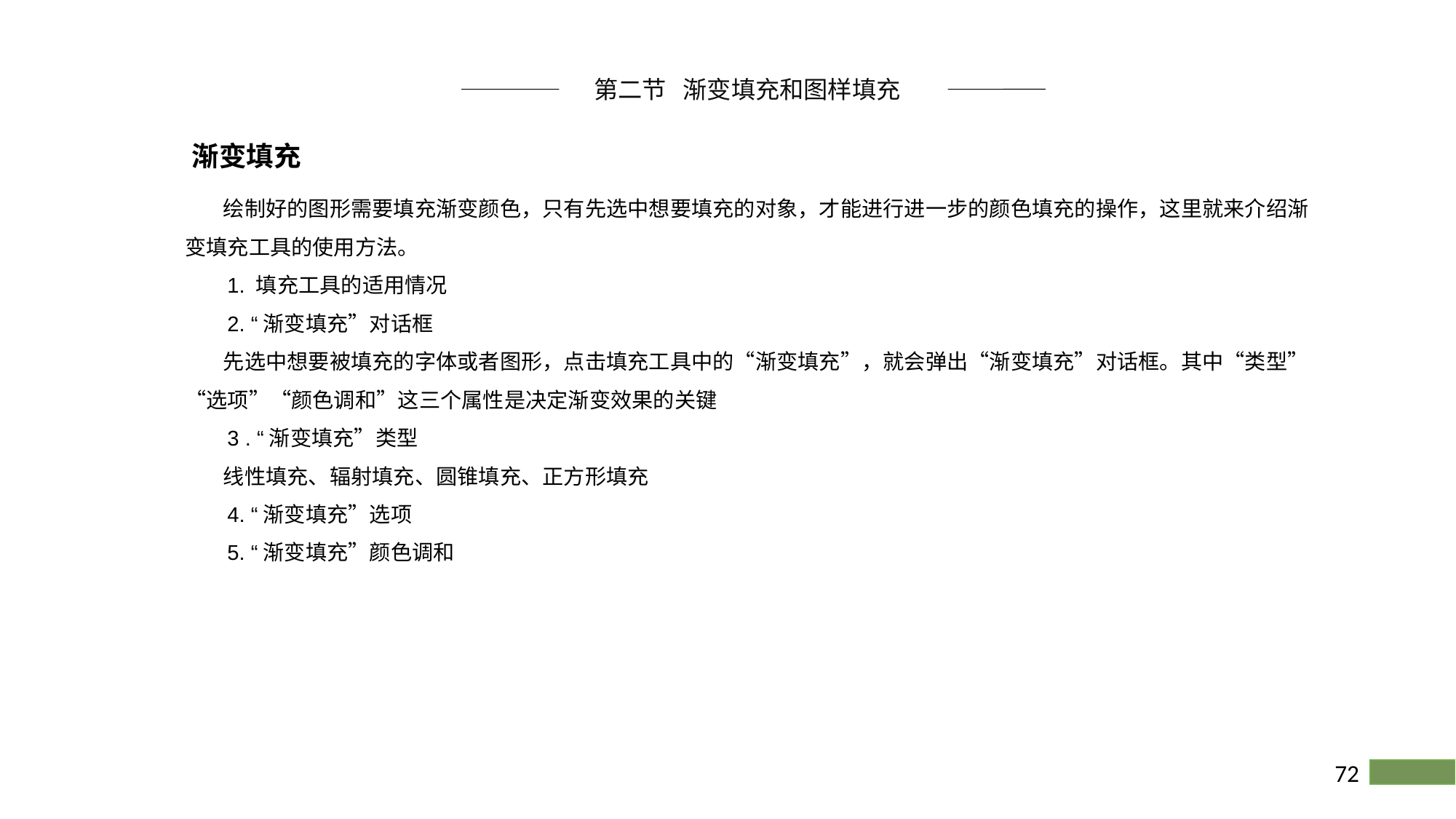

第二节   渐变填充和图样填充
渐变填充
       绘制好的图形需要填充渐变颜色，只有先选中想要填充的对象，才能进行进一步的颜色填充的操作，这里就来介绍渐变填充工具的使用方法。
       1. 填充工具的适用情况
       2. “渐变填充”对话框
       先选中想要被填充的字体或者图形，点击填充工具中的“渐变填充”，就会弹出“渐变填充”对话框。其中“类型”“选项”“颜色调和”这三个属性是决定渐变效果的关键
       3 . “渐变填充”类型
       线性填充、辐射填充、圆锥填充、正方形填充
       4. “渐变填充”选项
       5. “渐变填充”颜色调和

72